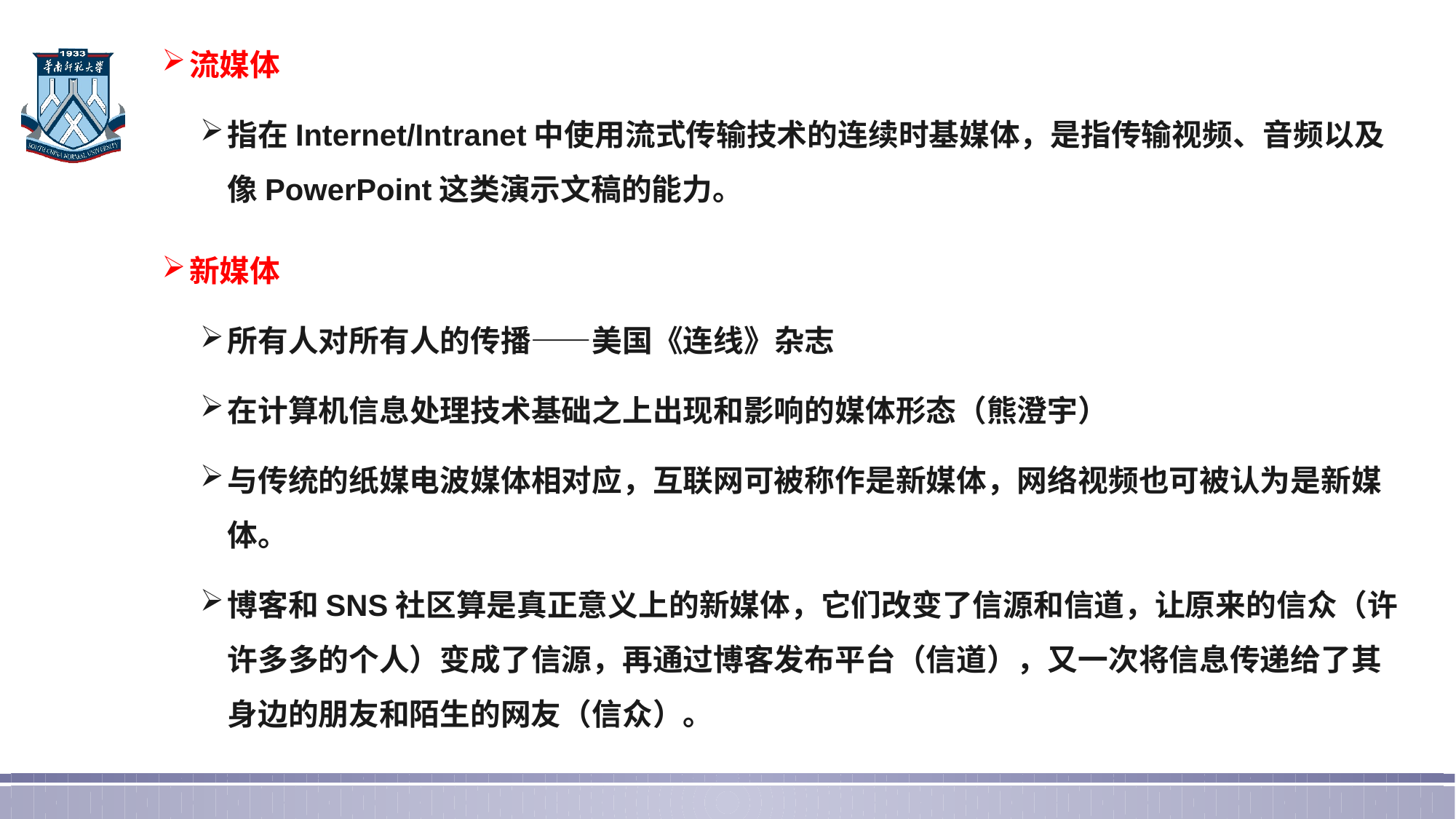

流媒体
指在Internet/Intranet中使用流式传输技术的连续时基媒体，是指传输视频、音频以及像PowerPoint这类演示文稿的能力。
新媒体
所有人对所有人的传播——美国《连线》杂志
在计算机信息处理技术基础之上出现和影响的媒体形态（熊澄宇）
与传统的纸媒电波媒体相对应，互联网可被称作是新媒体，网络视频也可被认为是新媒体。
博客和SNS社区算是真正意义上的新媒体，它们改变了信源和信道，让原来的信众（许许多多的个人）变成了信源，再通过博客发布平台（信道），又一次将信息传递给了其身边的朋友和陌生的网友（信众）。